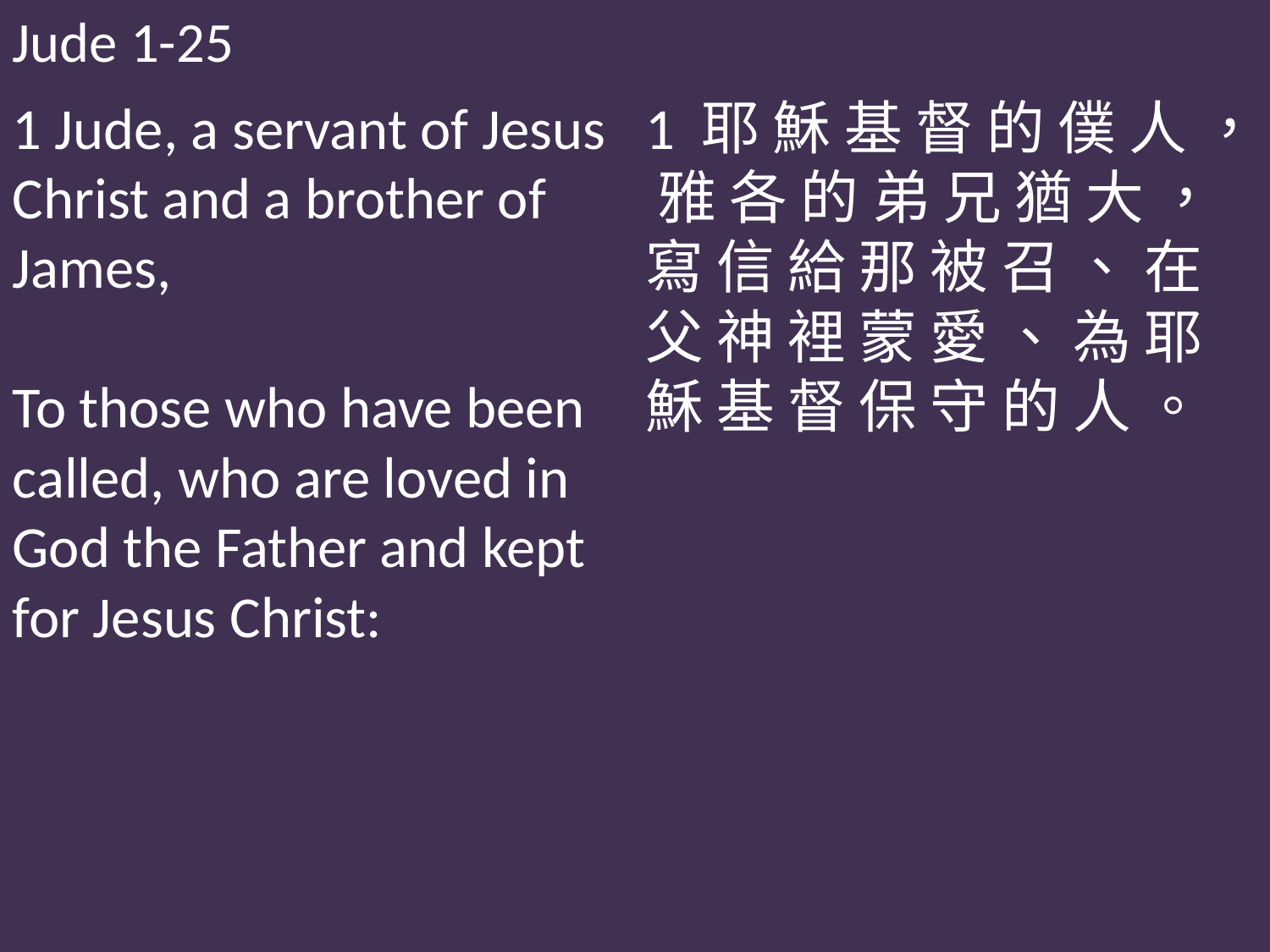

Jude 1-25
1 Jude, a servant of Jesus Christ and a brother of James,

To those who have been called, who are loved in God the Father and kept for Jesus Christ:
1 耶 穌 基 督 的 僕 人 ， 雅 各 的 弟 兄 猶 大 ， 寫 信 給 那 被 召 、 在 父 神 裡 蒙 愛 、 為 耶 穌 基 督 保 守 的 人 。